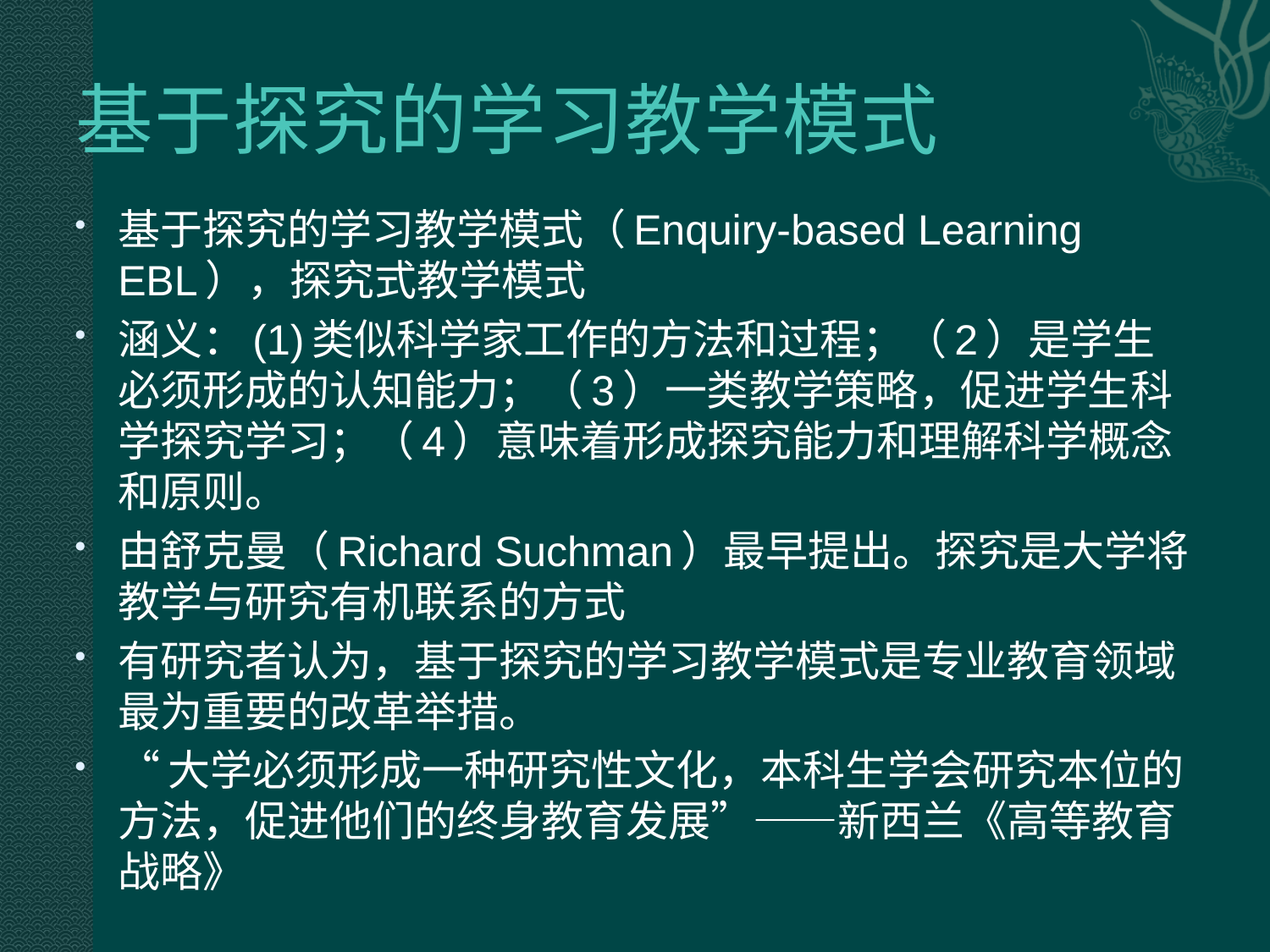

# 基于探究的学习教学模式
基于探究的学习教学模式（Enquiry-based Learning EBL），探究式教学模式
涵义：(1)类似科学家工作的方法和过程；（2）是学生必须形成的认知能力；（3）一类教学策略，促进学生科学探究学习；（4）意味着形成探究能力和理解科学概念和原则。
由舒克曼（Richard Suchman）最早提出。探究是大学将教学与研究有机联系的方式
有研究者认为，基于探究的学习教学模式是专业教育领域最为重要的改革举措。
“大学必须形成一种研究性文化，本科生学会研究本位的方法，促进他们的终身教育发展”——新西兰《高等教育战略》